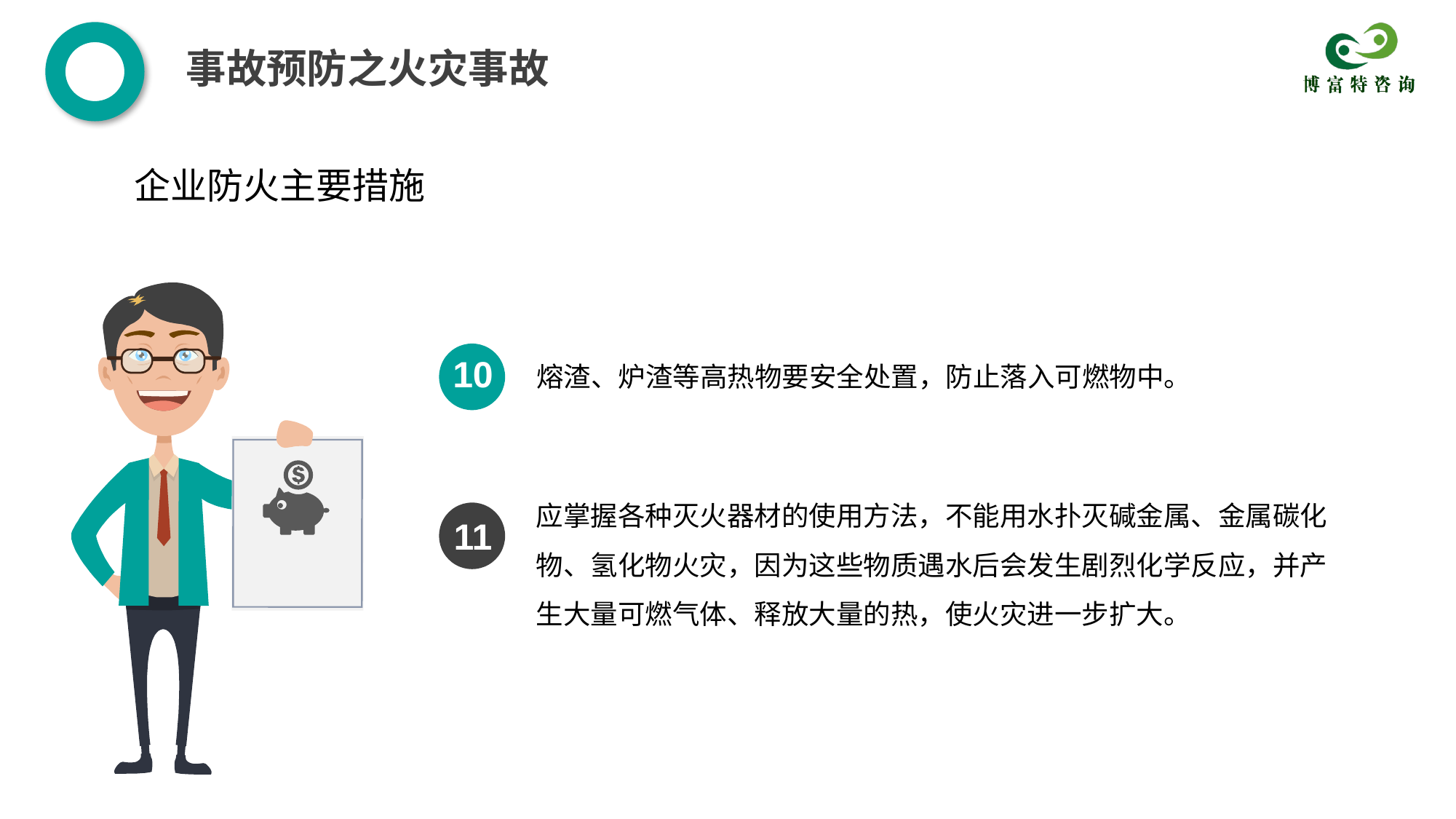

事故预防之火灾事故
企业防火主要措施

熔渣、炉渣等高热物要安全处置，防止落入可燃物中。

10

应掌握各种灭火器材的使用方法，不能用水扑灭碱金属、金属碳化物、氢化物火灾，因为这些物质遇水后会发生剧烈化学反应，并产生大量可燃气体、释放大量的热，使火灾进一步扩大。

11